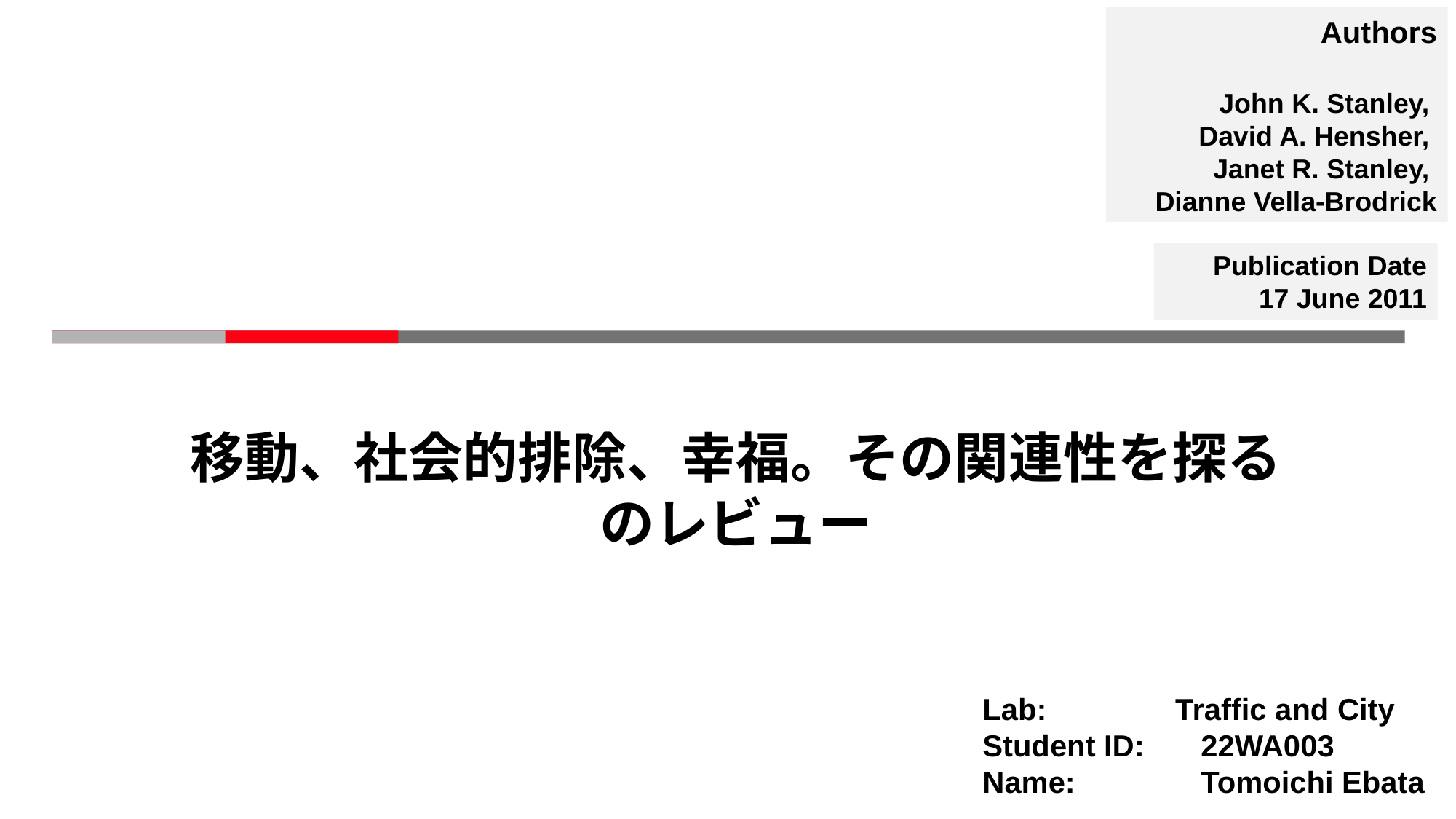

Authors

John K. Stanley,
David A. Hensher,
Janet R. Stanley,
Dianne Vella-Brodrick
Publication Date
17 June 2011
# 移動、社会的排除、幸福。その関連性を探る のレビュー
Lab: 	          Traffic and City
Student ID: 	22WA003
Name:		Tomoichi Ebata